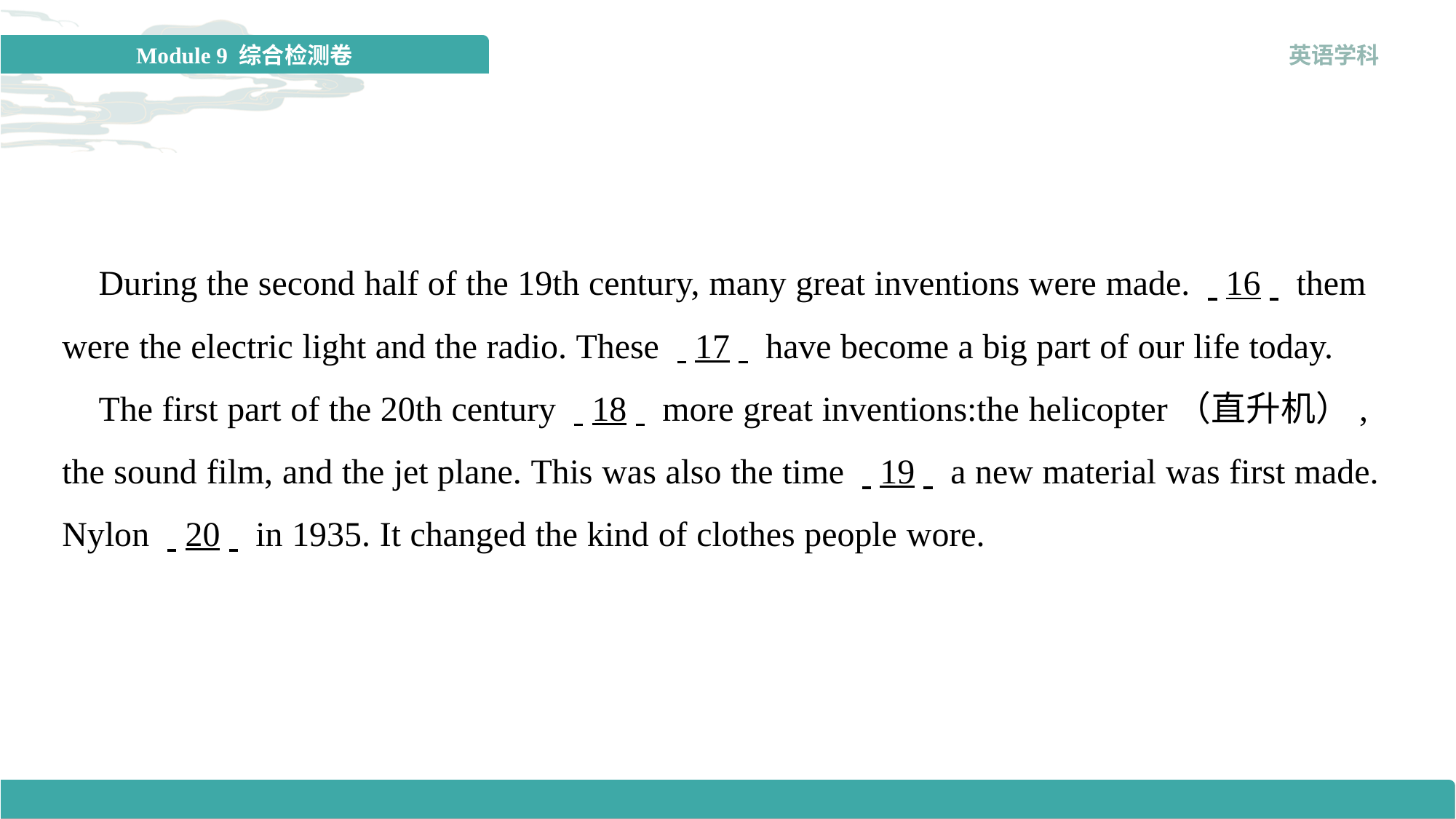

During the second half of the 19th century, many great inventions were made. . .16. . them were the electric light and the radio. These . .17. . have become a big part of our life today.
    The first part of the 20th century . .18. . more great inventions:the helicopter（直升机）, the sound film, and the jet plane. This was also the time . .19. . a new material was first made. Nylon . .20. . in 1935. It changed the kind of clothes people wore.